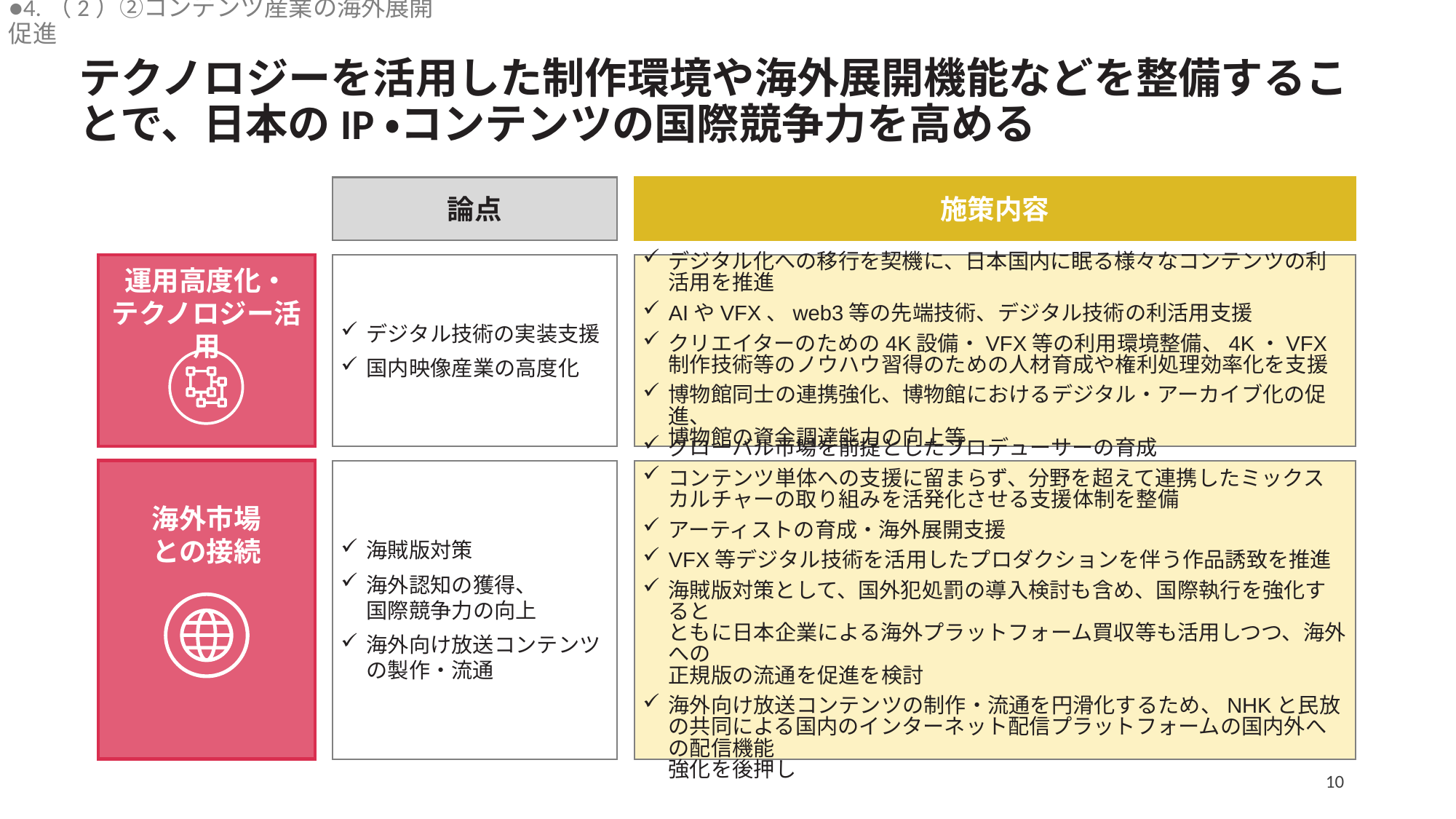

●4.（2）②コンテンツ産業の海外展開促進
# テクノロジーを活用した制作環境や海外展開機能などを整備することで、日本のIP・コンテンツの国際競争力を高める
論点
施策内容
運用高度化・
テクノロジー活用
デジタル技術の実装支援
国内映像産業の高度化
デジタル化への移行を契機に、日本国内に眠る様々なコンテンツの利活用を推進
AIやVFX、web3等の先端技術、デジタル技術の利活用支援
クリエイターのための4K設備・VFX等の利用環境整備、4K・VFX制作技術等のノウハウ習得のための人材育成や権利処理効率化を支援
博物館同士の連携強化、博物館におけるデジタル・アーカイブ化の促進、
博物館の資金調達能力の向上等

海外市場
との接続
海賊版対策
海外認知の獲得、
国際競争力の向上
海外向け放送コンテンツの製作・流通
グローバル市場を前提としたプロデューサーの育成
コンテンツ単体への支援に留まらず、分野を超えて連携したミックス
カルチャーの取り組みを活発化させる支援体制を整備
アーティストの育成・海外展開支援
VFX等デジタル技術を活用したプロダクションを伴う作品誘致を推進
海賊版対策として、国外犯処罰の導入検討も含め、国際執行を強化すると
ともに日本企業による海外プラットフォーム買収等も活用しつつ、海外への
正規版の流通を促進を検討
海外向け放送コンテンツの制作・流通を円滑化するため、NHKと民放の共同による国内のインターネット配信プラットフォームの国内外への配信機能
強化を後押し

10